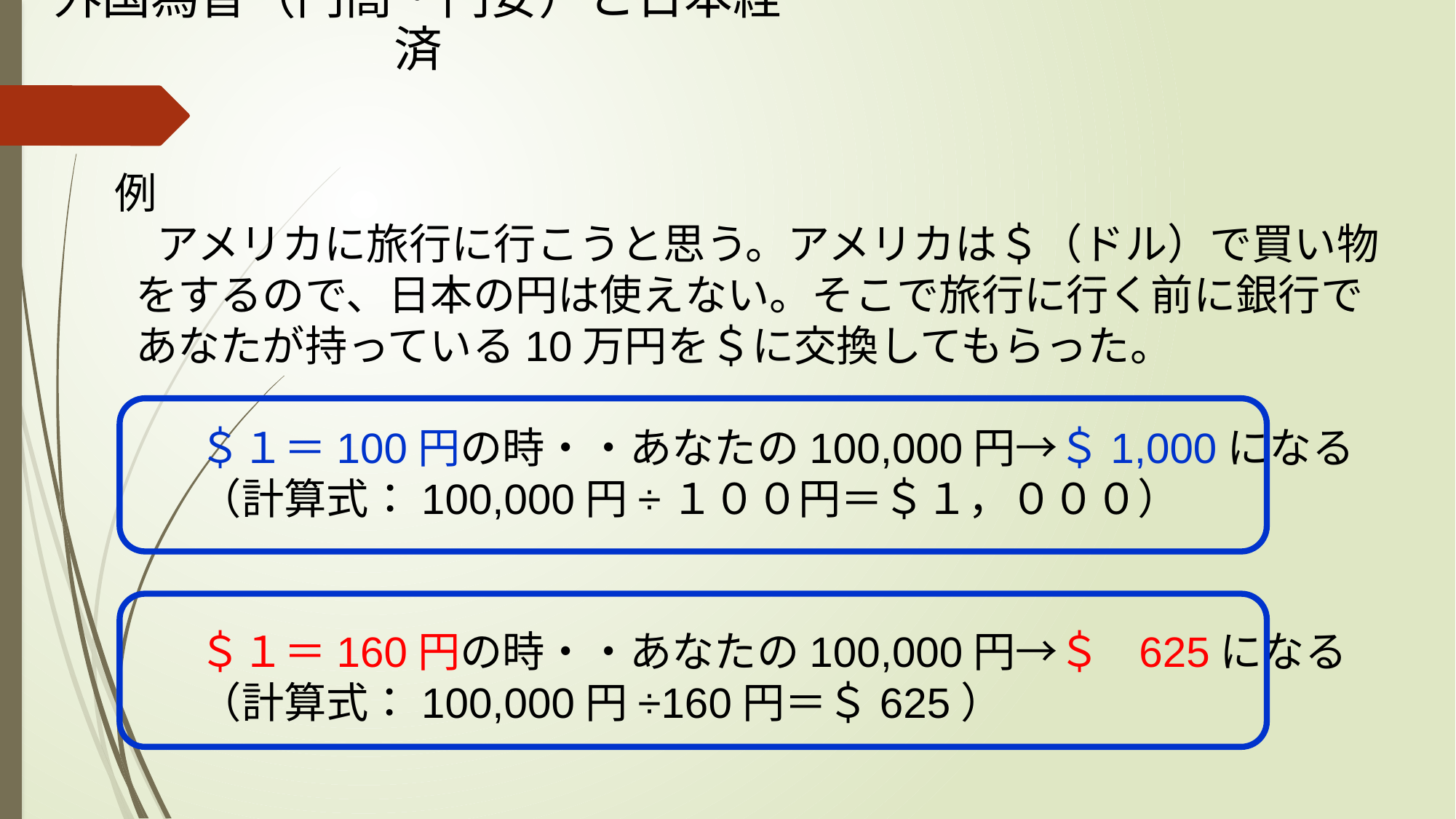

外国為替（円高・円安）と日本経済
例
　アメリカに旅行に行こうと思う。アメリカは＄（ドル）で買い物をするので、日本の円は使えない。そこで旅行に行く前に銀行であなたが持っている10万円を＄に交換してもらった。

　　＄１＝100円の時・・あなたの100,000円→＄1,000になる
　　（計算式：100,000円÷１００円＝＄１，０００）

　　＄１＝160円の時・・あなたの100,000円→＄   625になる
　　（計算式：100,000円÷160円＝＄625）